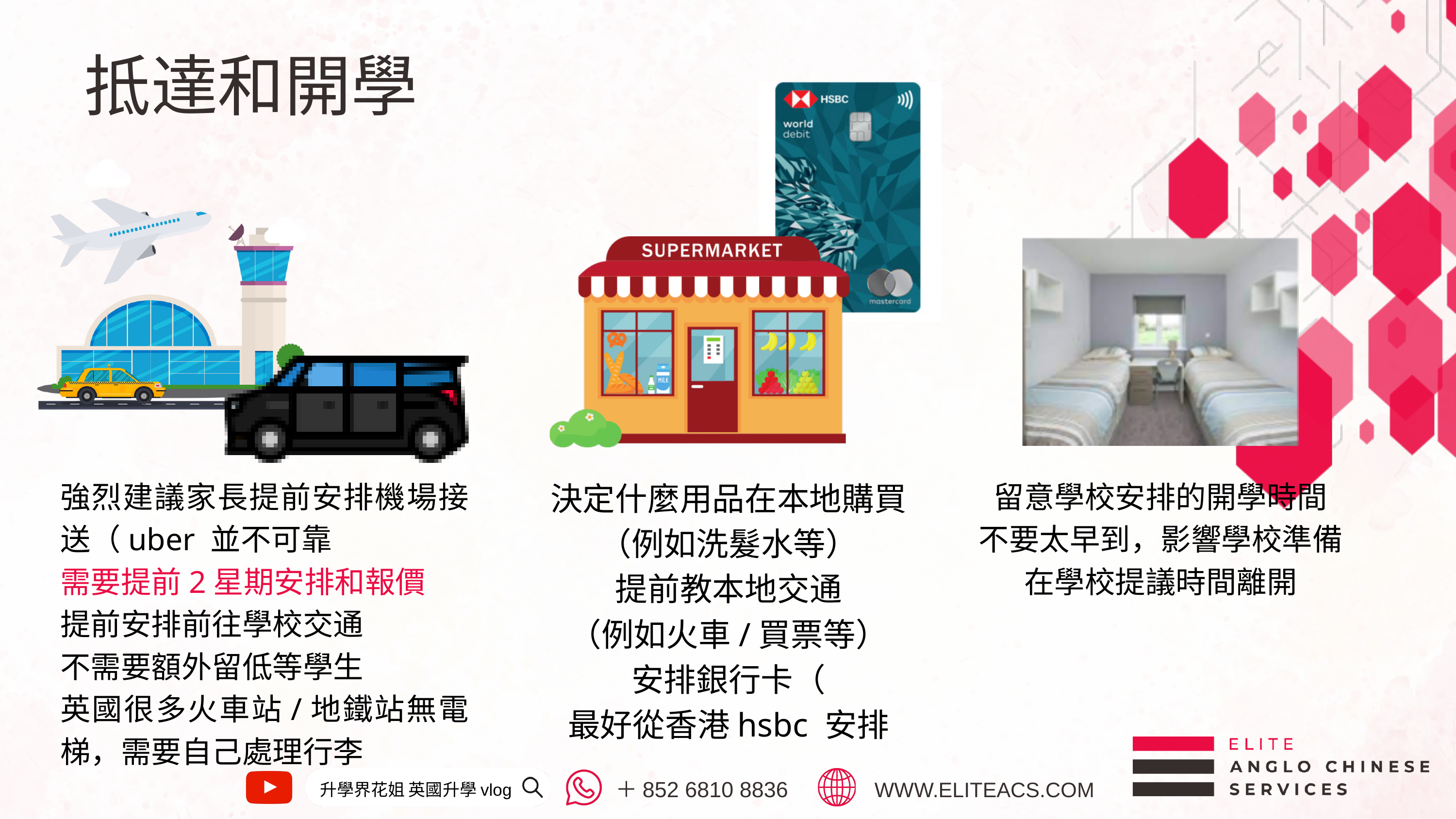

抵達和開學

強烈建議家長提前安排機場接送（uber 並不可靠
需要提前2星期安排和報價
提前安排前往學校交通
不需要額外留低等學生
英國很多火車站/地鐵站無電梯，需要自己處理行李
決定什麼用品在本地購買
（例如洗髮水等）
提前教本地交通
（例如火車/買票等）
安排銀行卡（
最好從香港hsbc 安排
留意學校安排的開學時間
不要太早到，影響學校準備
在學校提議時間離開

升學界花姐 英國升學vlog

WWW.ELITEACS.COM

＋852 6810 8836